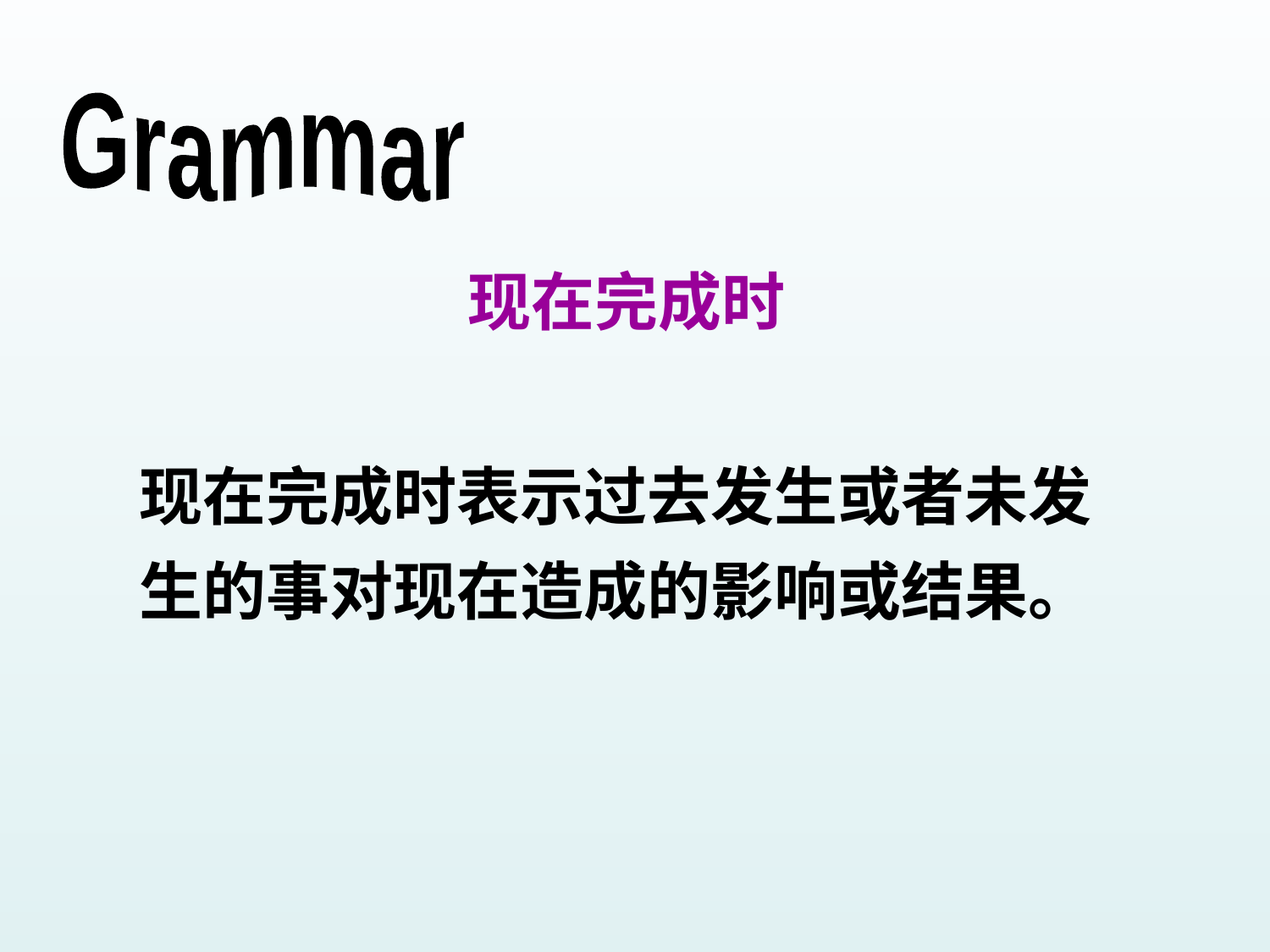

Grammar
现在完成时

现在完成时表示过去发生或者未发生的事对现在造成的影响或结果。